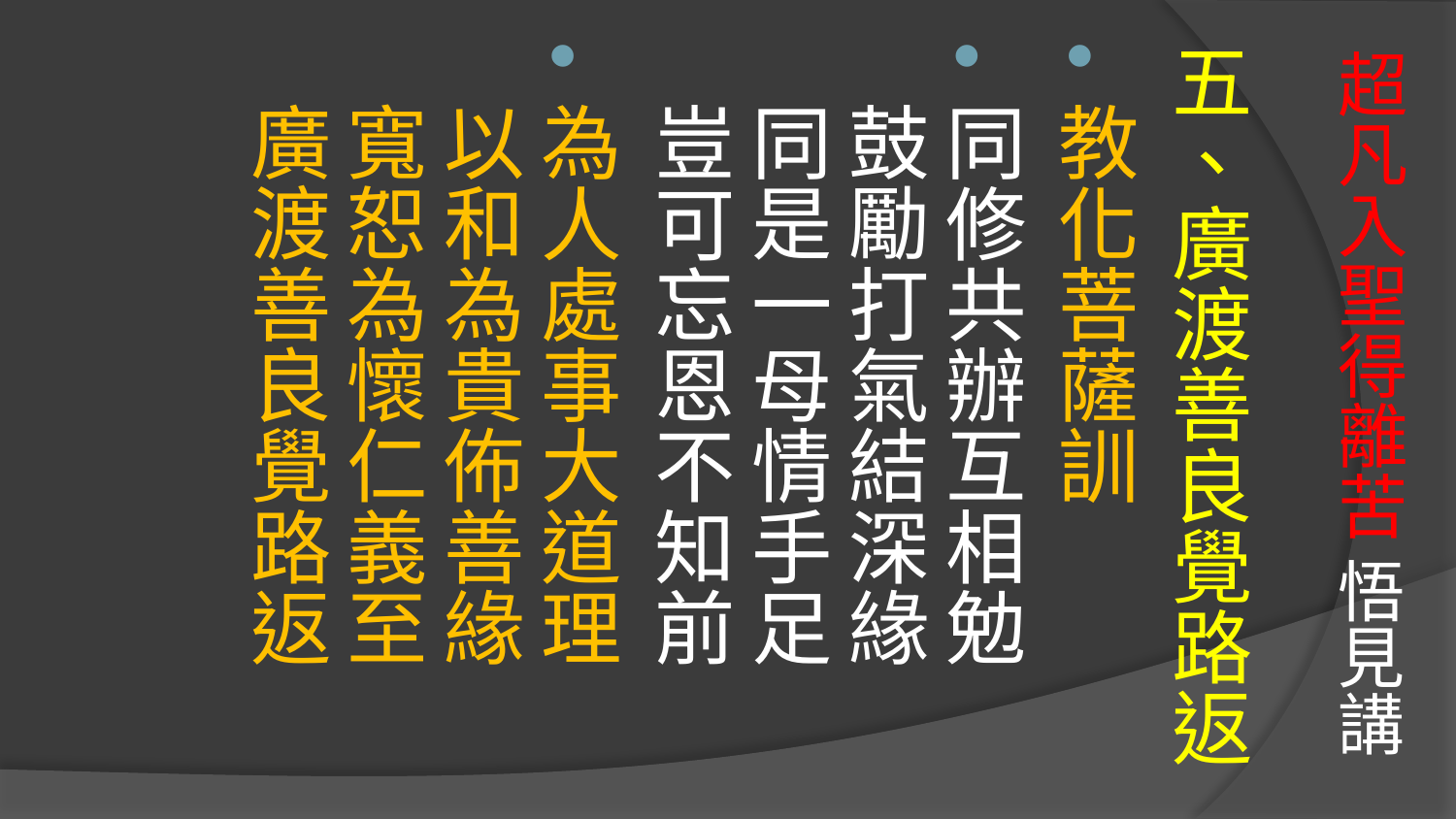

# 超凡入聖得離苦 悟見講
五、廣渡善良覺路返
教化菩薩訓
同修共辦互相勉　鼓勵打氣結深緣
同是一母情手足　豈可忘恩不知前
為人處事大道理　以和為貴佈善緣
寬恕為懷仁義至　廣渡善良覺路返